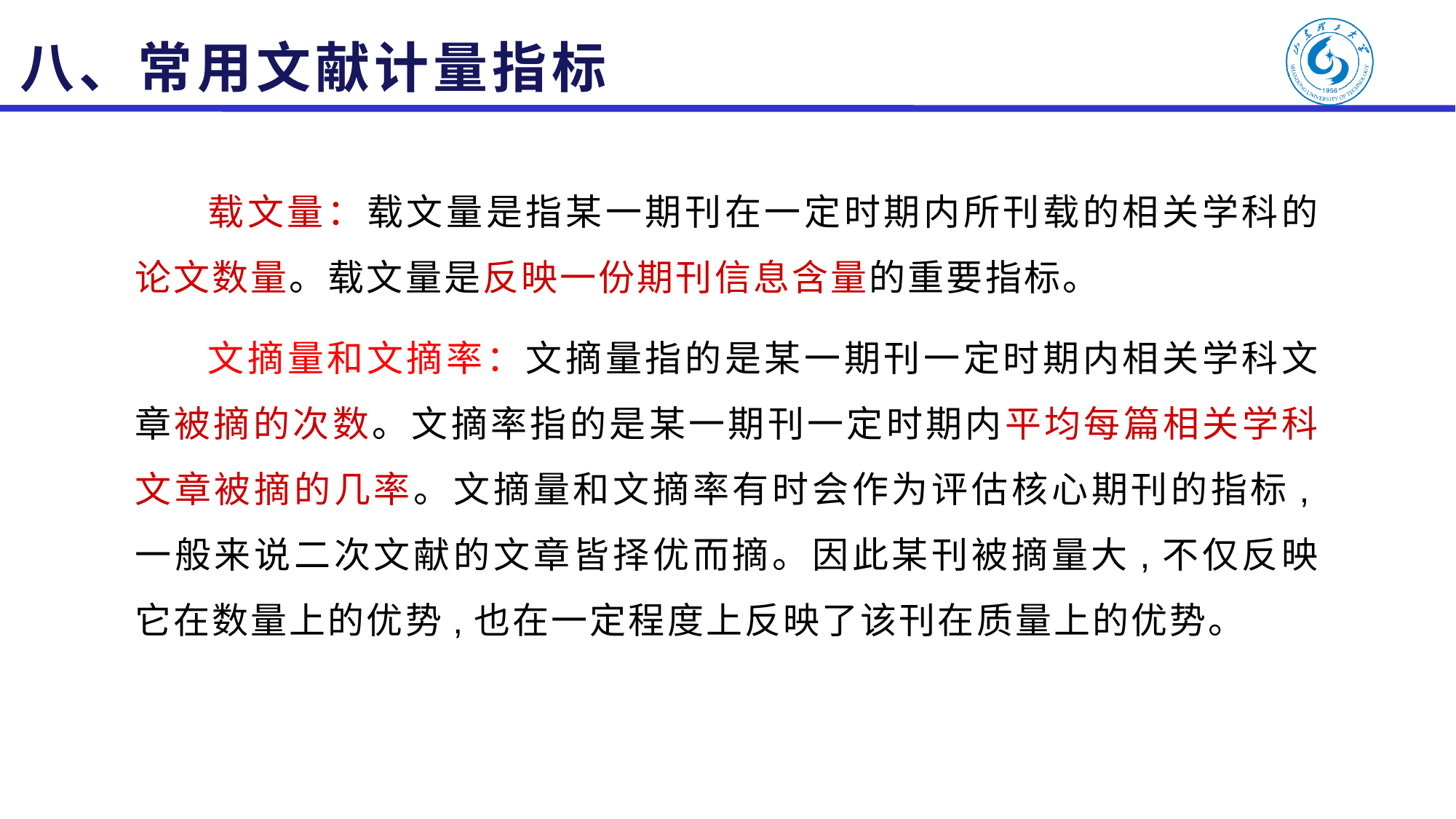

八、常用文献计量指标
载文量：载文量是指某一期刊在一定时期内所刊载的相关学科的论文数量。载文量是反映一份期刊信息含量的重要指标。
文摘量和文摘率：文摘量指的是某一期刊一定时期内相关学科文章被摘的次数。文摘率指的是某一期刊一定时期内平均每篇相关学科文章被摘的几率。文摘量和文摘率有时会作为评估核心期刊的指标,一般来说二次文献的文章皆择优而摘。因此某刊被摘量大,不仅反映它在数量上的优势,也在一定程度上反映了该刊在质量上的优势。